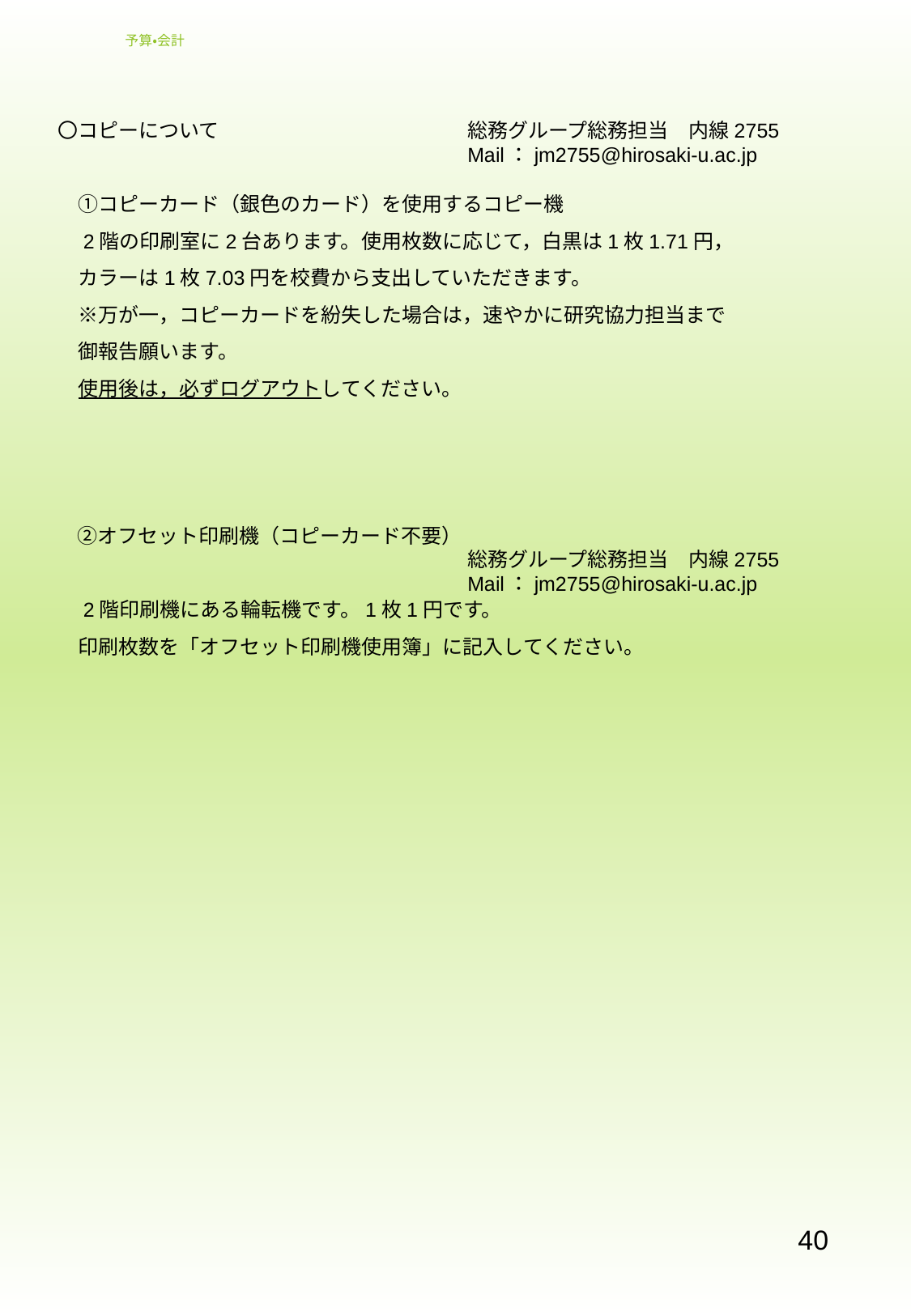

# 予算・会計
〇コピーについて

　①コピーカード（銀色のカード）を使用するコピー機
　2階の印刷室に2台あります。使用枚数に応じて，白黒は1枚1.71円，
　カラーは1枚7.03円を校費から支出していただきます。
　※万が一，コピーカードを紛失した場合は，速やかに研究協力担当まで
　御報告願います。
　使用後は，必ずログアウトしてください。

　②オフセット印刷機（コピーカード不要）

　2階印刷機にある輪転機です。1枚1円です。
　印刷枚数を「オフセット印刷機使用簿」に記入してください。
総務グループ総務担当　内線2755
Mail：jm2755@hirosaki-u.ac.jp

総務グループ総務担当　内線2755
Mail：jm2755@hirosaki-u.ac.jp

40